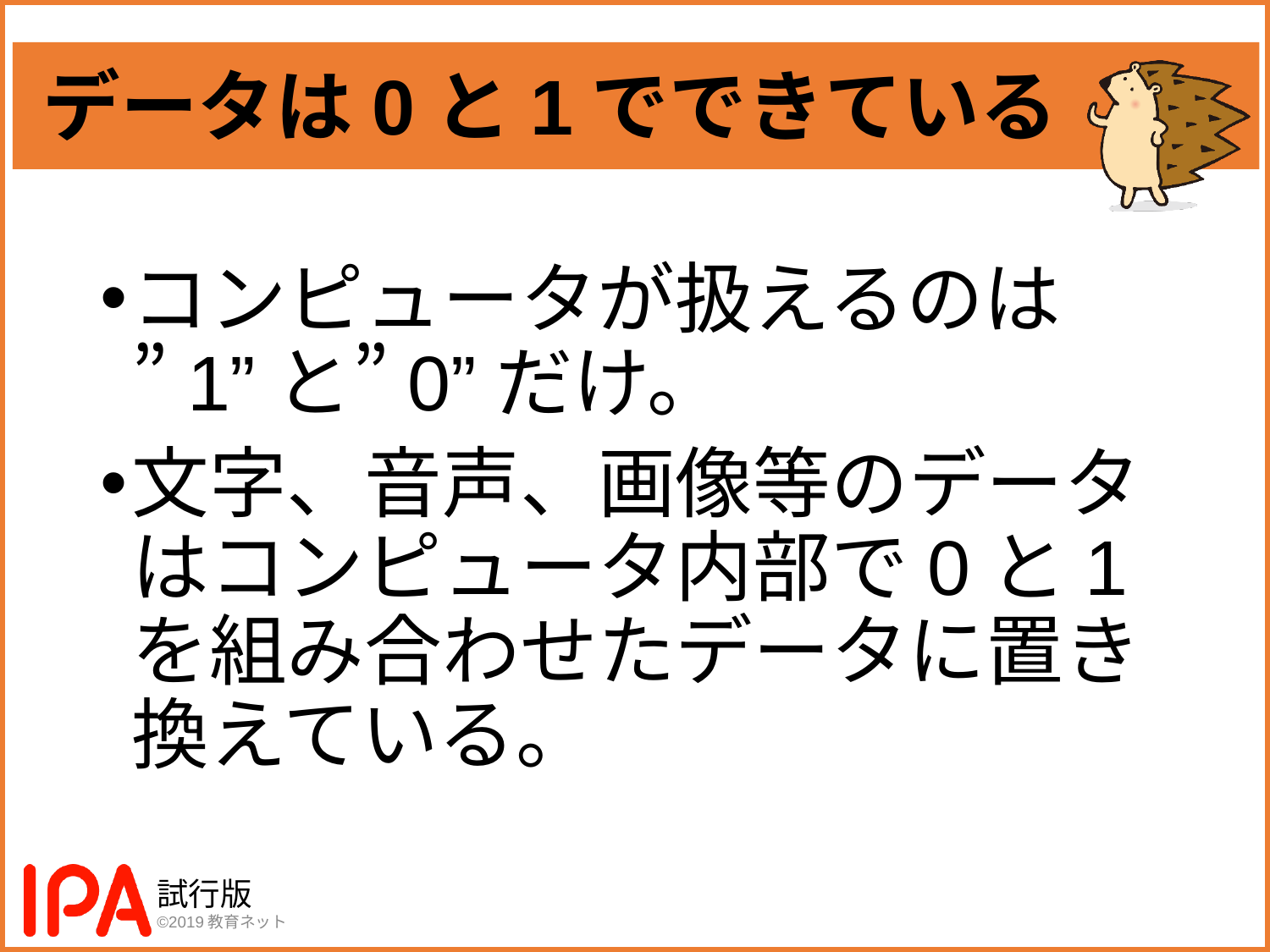

# データは0と1でできている
コンピュータが扱えるのは
”1”と”0”だけ。
文字、音声、画像等のデータはコンピュータ内部で0と1を組み合わせたデータに置き換えている。